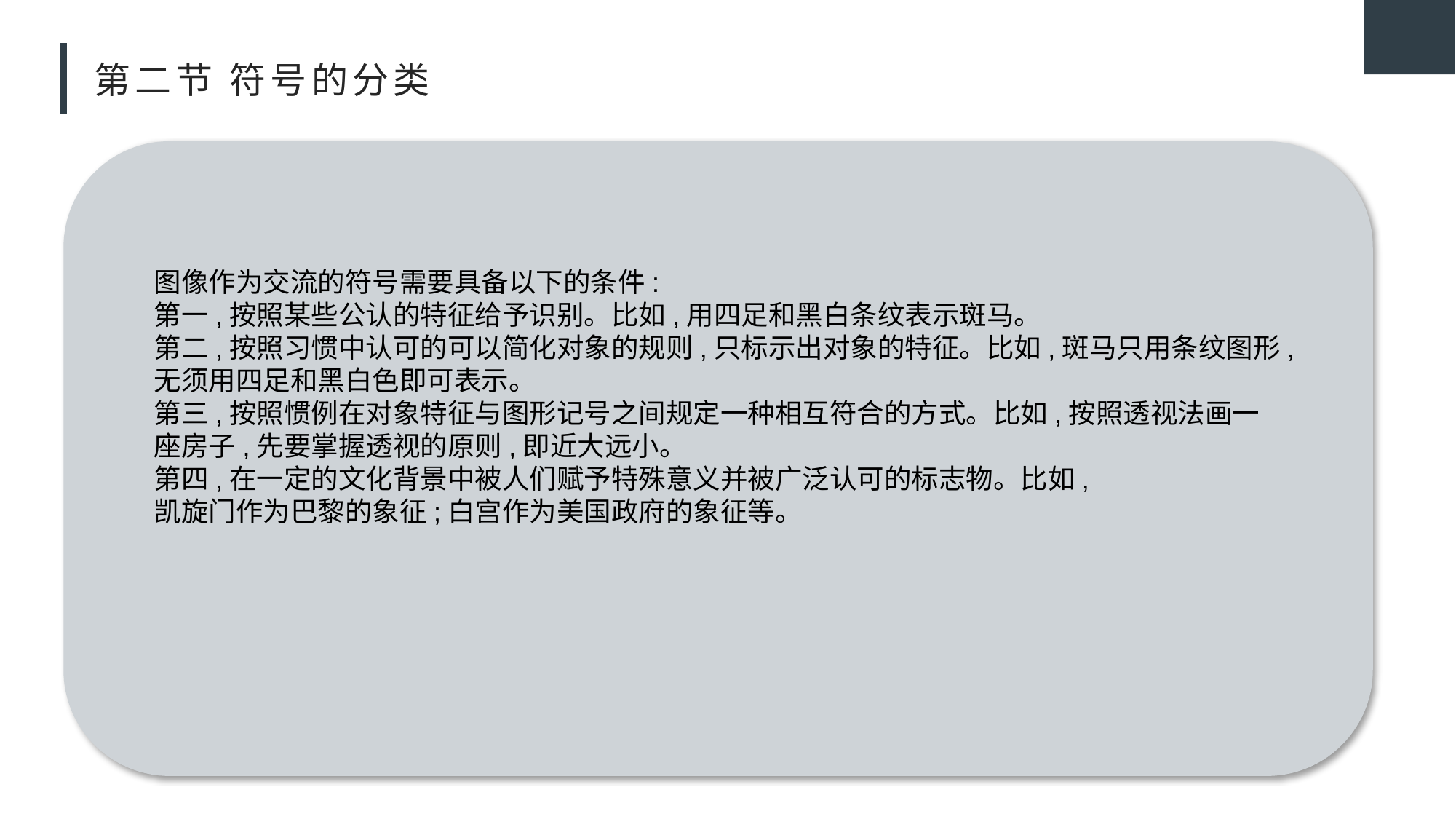

# 第二节 符号的分类

图像作为交流的符号需要具备以下的条件:
第一,按照某些公认的特征给予识别。比如,用四足和黑白条纹表示斑马。
第二,按照习惯中认可的可以简化对象的规则,只标示出对象的特征。比如,斑马只用条纹图形,无须用四足和黑白色即可表示。
第三,按照惯例在对象特征与图形记号之间规定一种相互符合的方式。比如,按照透视法画一座房子,先要掌握透视的原则,即近大远小。
第四,在一定的文化背景中被人们赋予特殊意义并被广泛认可的标志物。比如,
凯旋门作为巴黎的象征;白宫作为美国政府的象征等。